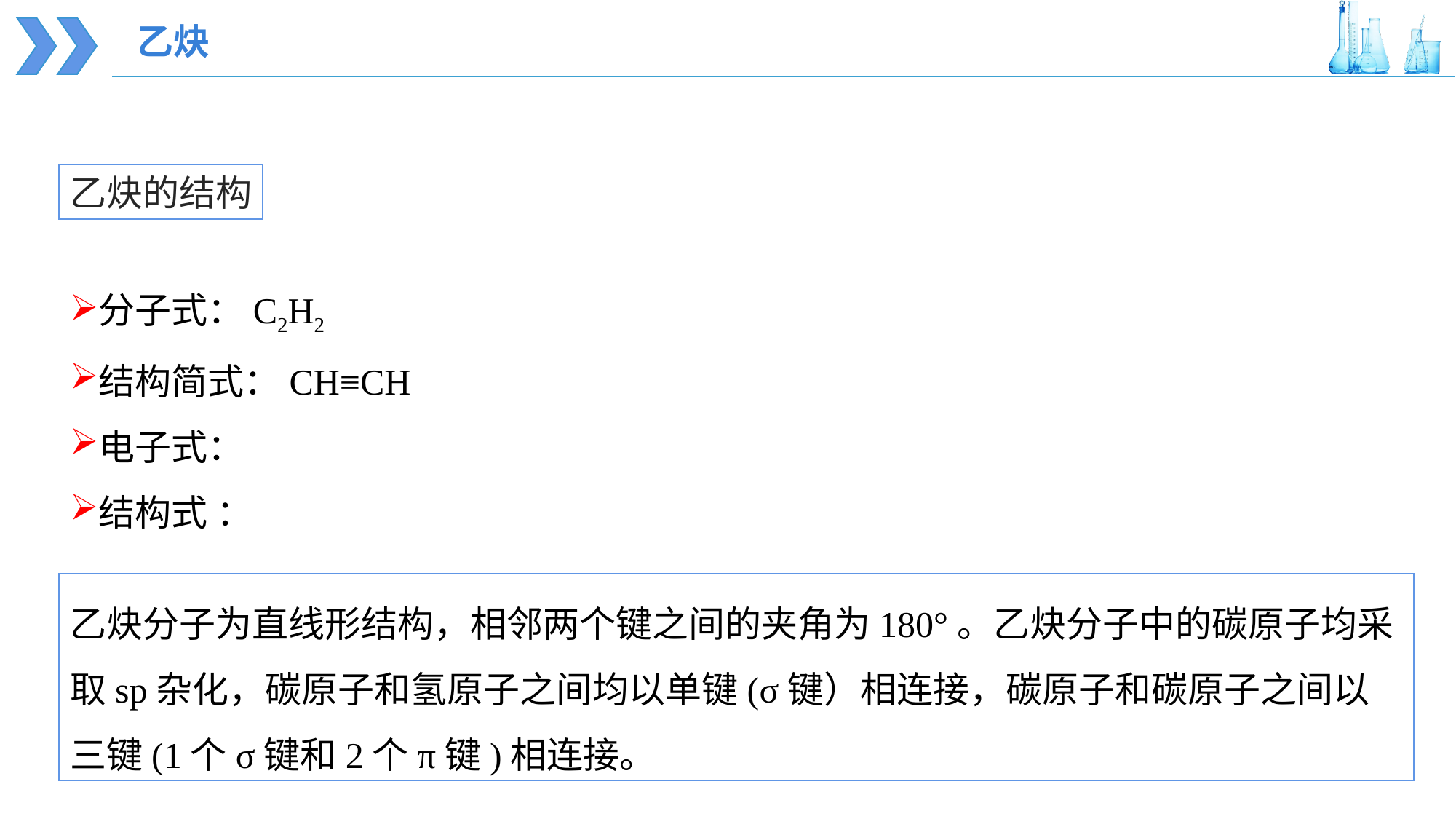

乙炔
乙炔的结构
分子式：C2H2
结构简式：CH≡CH
电子式：
结构式 ：
乙炔分子为直线形结构，相邻两个键之间的夹角为180°。乙炔分子中的碳原子均采取sp杂化，碳原子和氢原子之间均以单键(σ键）相连接，碳原子和碳原子之间以三键(1个σ键和2个π键)相连接。